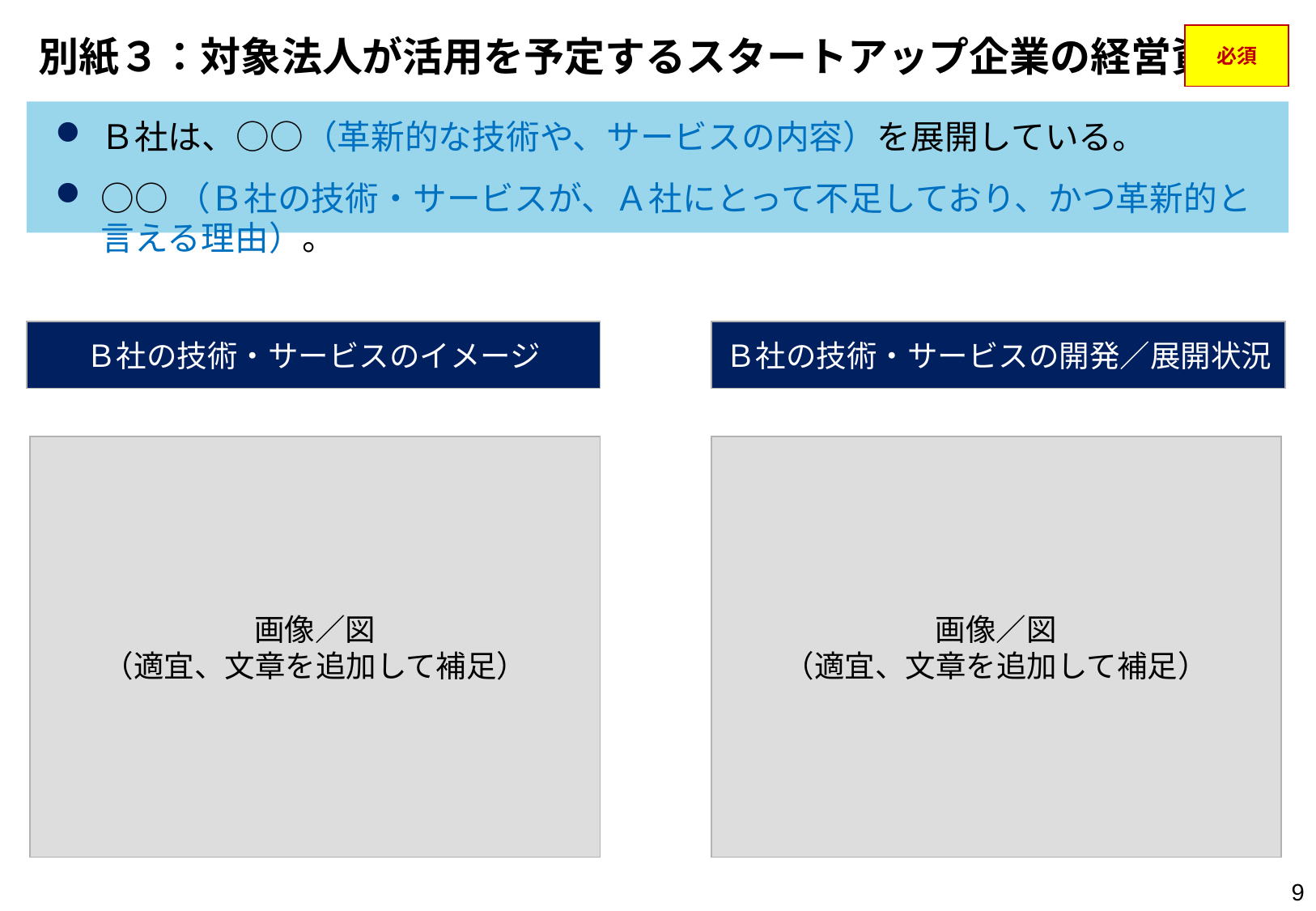

# 別紙３：対象法人が活用を予定するスタートアップ企業の経営資源
必須
Ｂ社は、○○（革新的な技術や、サービスの内容）を展開している。
○○（Ｂ社の技術・サービスが、Ａ社にとって不足しており、かつ革新的と言える理由）。
Ｂ社の技術・サービスのイメージ
Ｂ社の技術・サービスの開発／展開状況
画像／図
（適宜、文章を追加して補足）
画像／図
（適宜、文章を追加して補足）
9